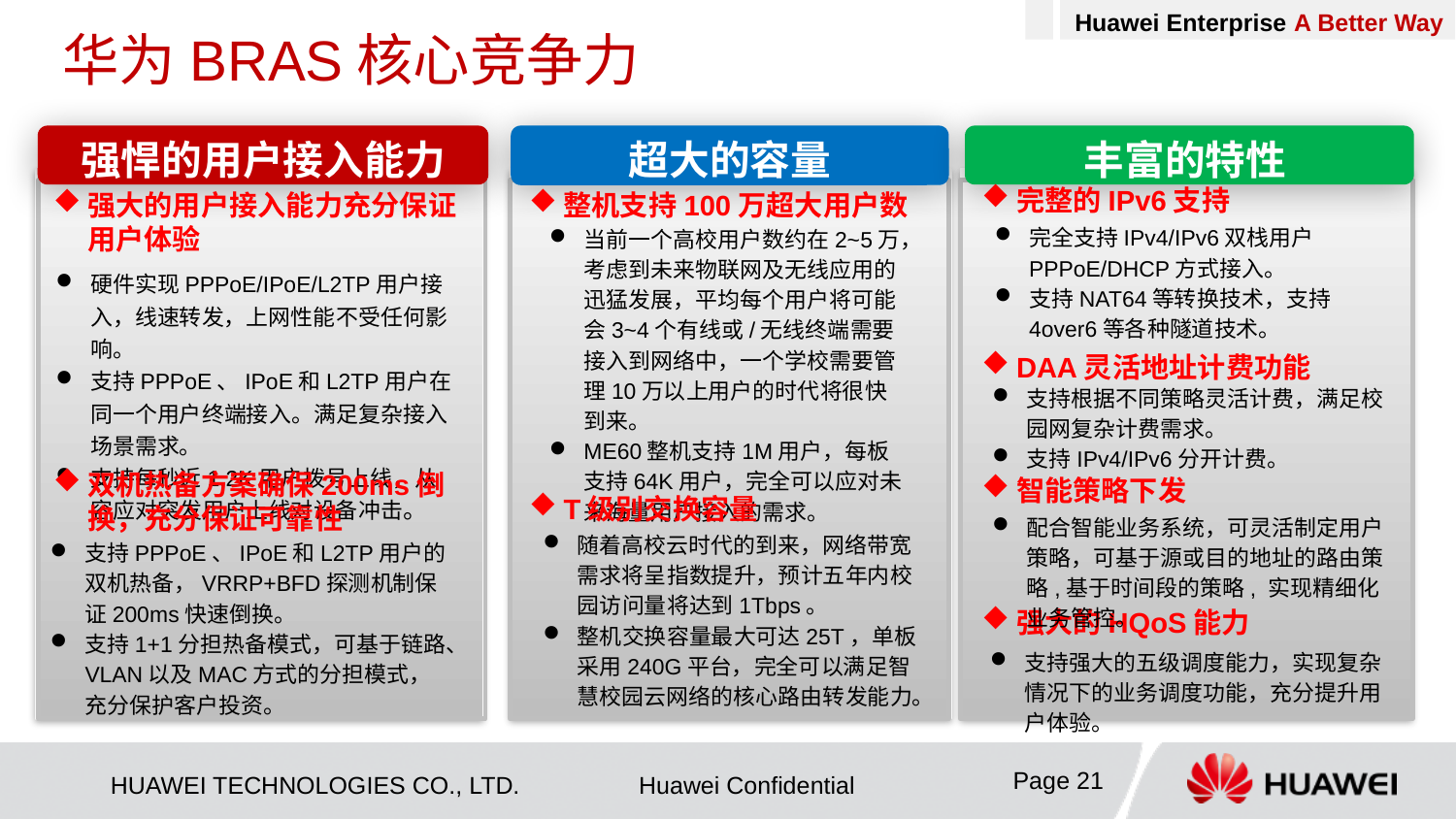

华为BRAS核心竞争力

强悍的用户接入能力

超大的容量

丰富的特性

完整的IPv6支持

强大的用户接入能力充分保证用户体验

整机支持100万超大用户数

完全支持IPv4/IPv6双栈用户PPPoE/DHCP方式接入。
支持NAT64等转换技术，支持4over6等各种隧道技术。
当前一个高校用户数约在2~5万，考虑到未来物联网及无线应用的迅猛发展，平均每个用户将可能会3~4个有线或/无线终端需要接入到网络中，一个学校需要管理10万以上用户的时代将很快到来。
ME60整机支持1M用户，每板支持64K用户，完全可以应对未来海量用户接入的需求。
硬件实现PPPoE/IPoE/L2TP用户接入，线速转发，上网性能不受任何影响。
支持PPPoE、IPoE和L2TP用户在同一个用户终端接入。满足复杂接入场景需求。
支持每秒近1.2K用户拨号上线，从容应对突发用户上线对设备冲击。
DAA灵活地址计费功能
支持根据不同策略灵活计费，满足校园网复杂计费需求。
支持IPv4/IPv6分开计费。
双机热备方案确保200ms倒换，充分保证可靠性
智能策略下发
T级别交换容量

配合智能业务系统，可灵活制定用户策略，可基于源或目的地址的路由策略,基于时间段的策略, 实现精细化业务管控。
随着高校云时代的到来，网络带宽需求将呈指数提升，预计五年内校园访问量将达到1Tbps。
整机交换容量最大可达25T，单板采用240G平台，完全可以满足智慧校园云网络的核心路由转发能力。
支持PPPoE、IPoE和L2TP用户的双机热备，VRRP+BFD探测机制保证200ms快速倒换。
支持1+1分担热备模式，可基于链路、VLAN以及MAC方式的分担模式，充分保护客户投资。
强大的HQoS能力
支持强大的五级调度能力，实现复杂情况下的业务调度功能，充分提升用户体验。